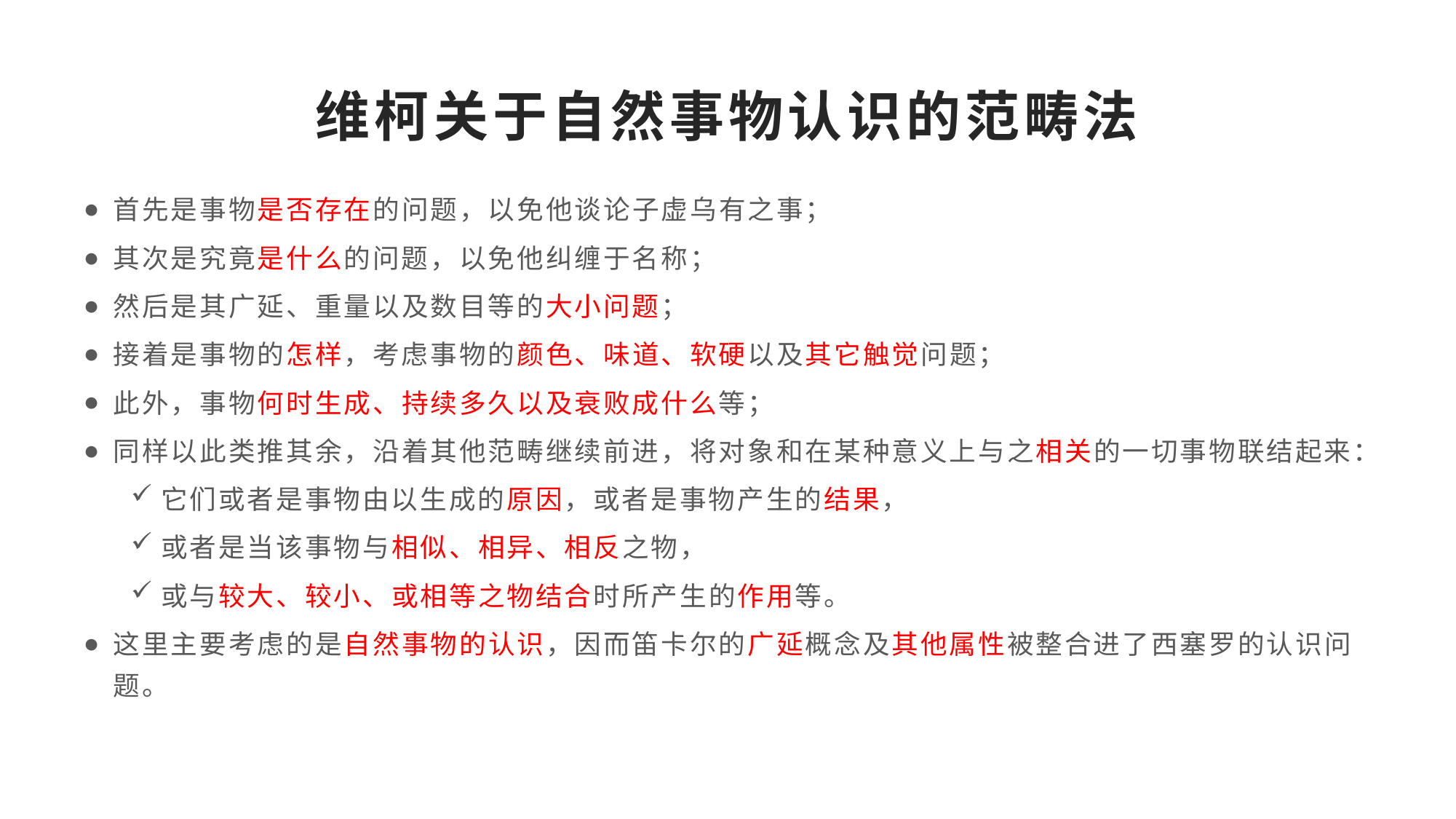

# 维柯关于自然事物认识的范畴法
首先是事物是否存在的问题，以免他谈论子虚乌有之事；
其次是究竟是什么的问题，以免他纠缠于名称；
然后是其广延、重量以及数目等的大小问题；
接着是事物的怎样，考虑事物的颜色、味道、软硬以及其它触觉问题；
此外，事物何时生成、持续多久以及衰败成什么等；
同样以此类推其余，沿着其他范畴继续前进，将对象和在某种意义上与之相关的一切事物联结起来：
它们或者是事物由以生成的原因，或者是事物产生的结果，
或者是当该事物与相似、相异、相反之物，
或与较大、较小、或相等之物结合时所产生的作用等。
这里主要考虑的是自然事物的认识，因而笛卡尔的广延概念及其他属性被整合进了西塞罗的认识问题。